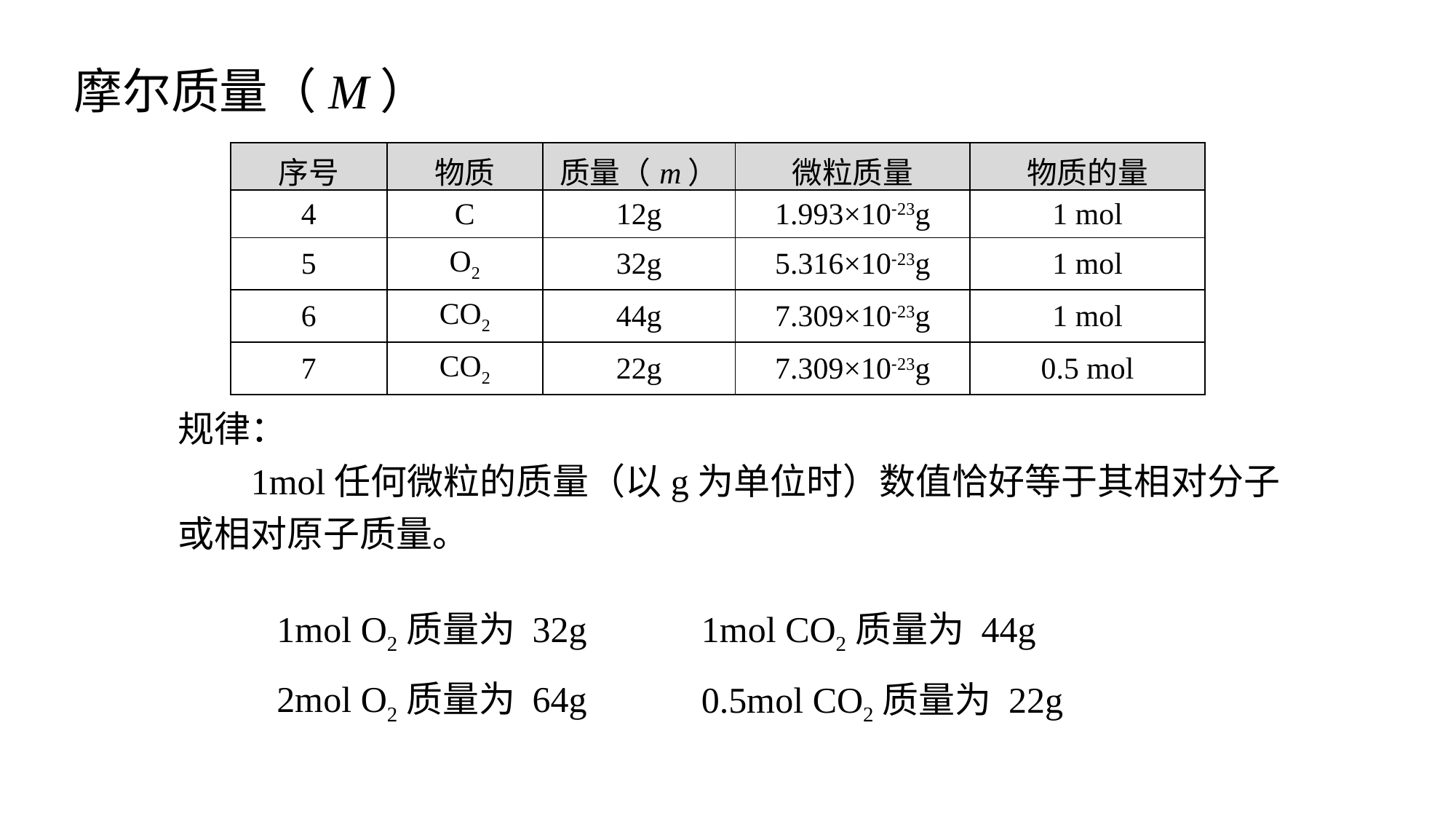

摩尔质量（M）
| 序号 | 物质 | 质量（m） | 微粒质量 | 粒子数（N） |
| --- | --- | --- | --- | --- |
| 4 | C | 12g | 1.993×10-23g | 6.02×1023 |
| 5 | O2 | 32g | 5.316×10-23g | 6.02×1023 |
| 6 | CO2 | 44g | 7.309×10-23g | 6.02×1023 |
| 7 | CO2 | 22g | 7.309×10-23g | 3.01×1023 |
| 序号 | 物质 | 质量（m） | 微粒质量 | 物质的量（n） |
| --- | --- | --- | --- | --- |
| 4 | C | 12g | 1.993×10-23g | 1 mol |
| 5 | O2 | 32g | 5.316×10-23g | 1 mol |
| 6 | CO2 | 44g | 7.309×10-23g | 1 mol |
| 7 | CO2 | 22g | 7.309×10-23g | 0.5 mol |
规律：
        “每6.02×1023”个微粒的质量（以g为单位时）数值恰好等于其相对分子或相对原子质量。
规律：
        1mol任何微粒的质量（以g为单位时）数值恰好等于其相对分子或相对原子质量。
1mol O2质量为 32g
1mol CO2质量为 44g
2mol O2质量为 64g
0.5mol CO2质量为 22g